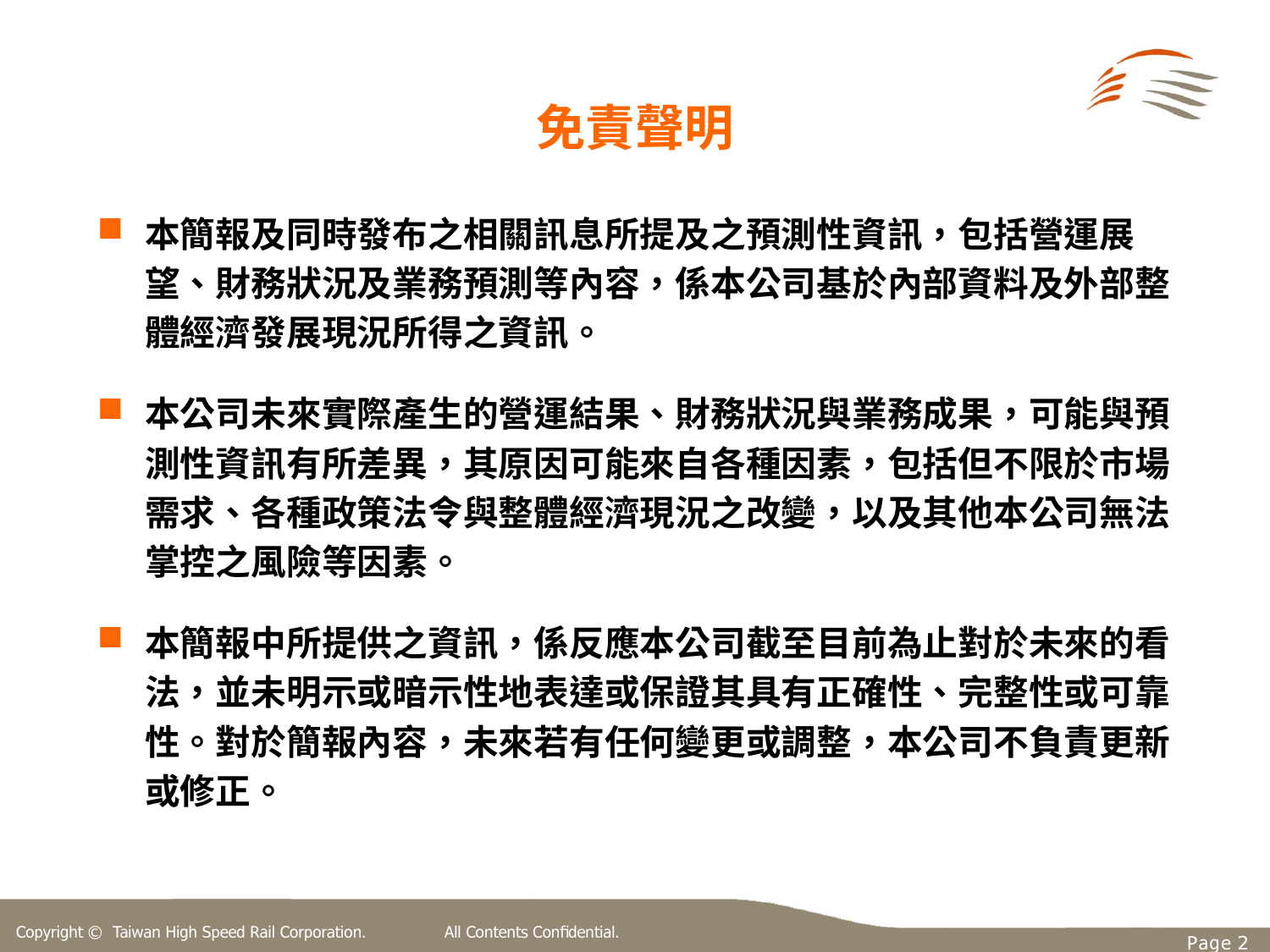

免責聲明
本簡報及同時發布之相關訊息所提及之預測性資訊，包括營運展望、財務狀況及業務預測等內容，係本公司基於內部資料及外部整體經濟發展現況所得之資訊。
本公司未來實際產生的營運結果、財務狀況與業務成果，可能與預測性資訊有所差異，其原因可能來自各種因素，包括但不限於市場需求、各種政策法令與整體經濟現況之改變，以及其他本公司無法掌控之風險等因素。
本簡報中所提供之資訊，係反應本公司截至目前為止對於未來的看法，並未明示或暗示性地表達或保證其具有正確性、完整性或可靠性。對於簡報內容，未來若有任何變更或調整，本公司不負責更新或修正。
Copyright ©  Taiwan High Speed Rail Corporation.                All Contents Confidential.